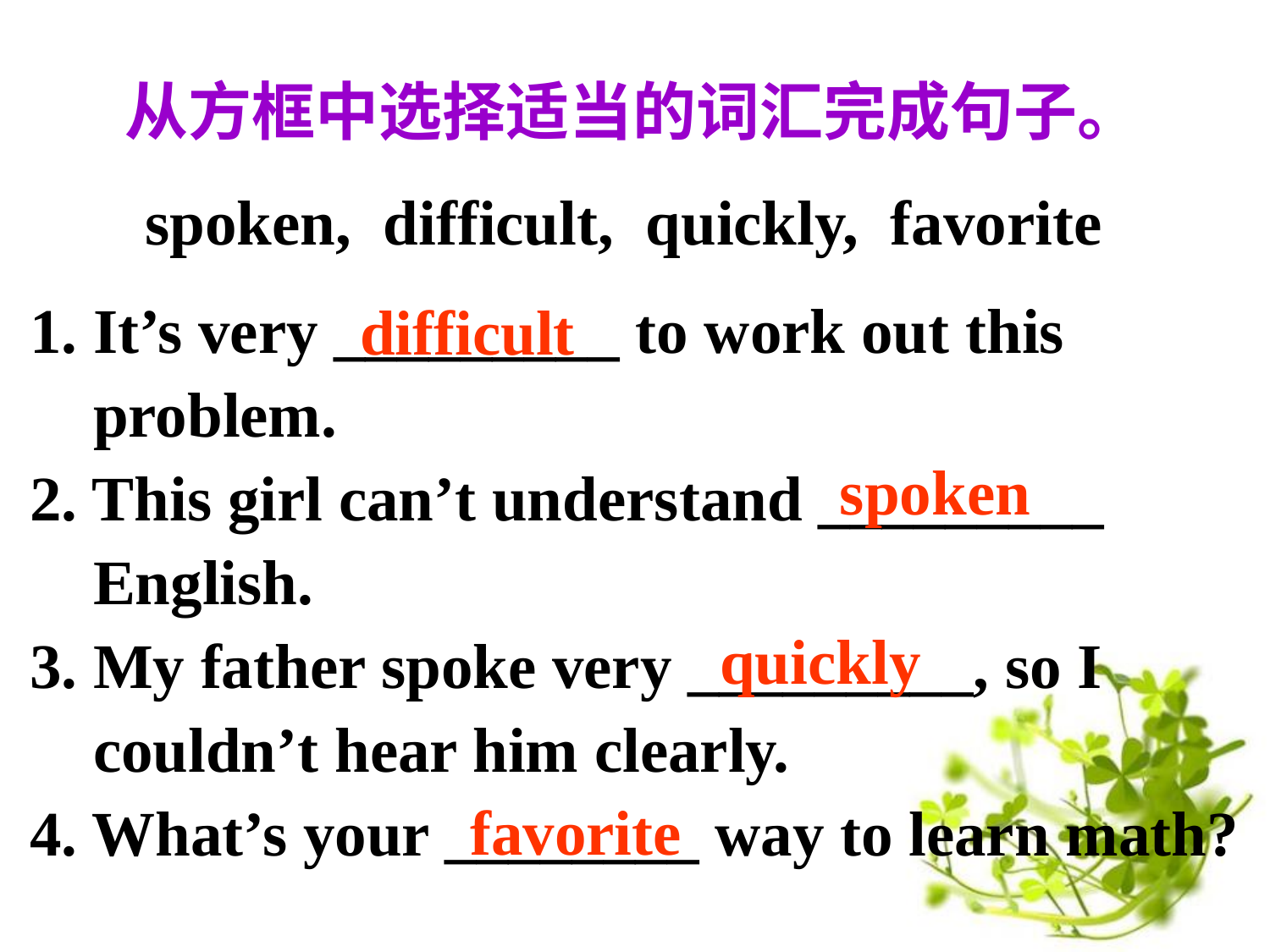

从方框中选择适当的词汇完成句子。
spoken,  difficult,  quickly,  favorite
 It’s very _________ to work out this
    problem.
2. This girl can’t understand _________
    English.
3. My father spoke very _________, so I
    couldn’t hear him clearly.
4. What’s your ________ way to learn math?
difficult
spoken
quickly
favorite